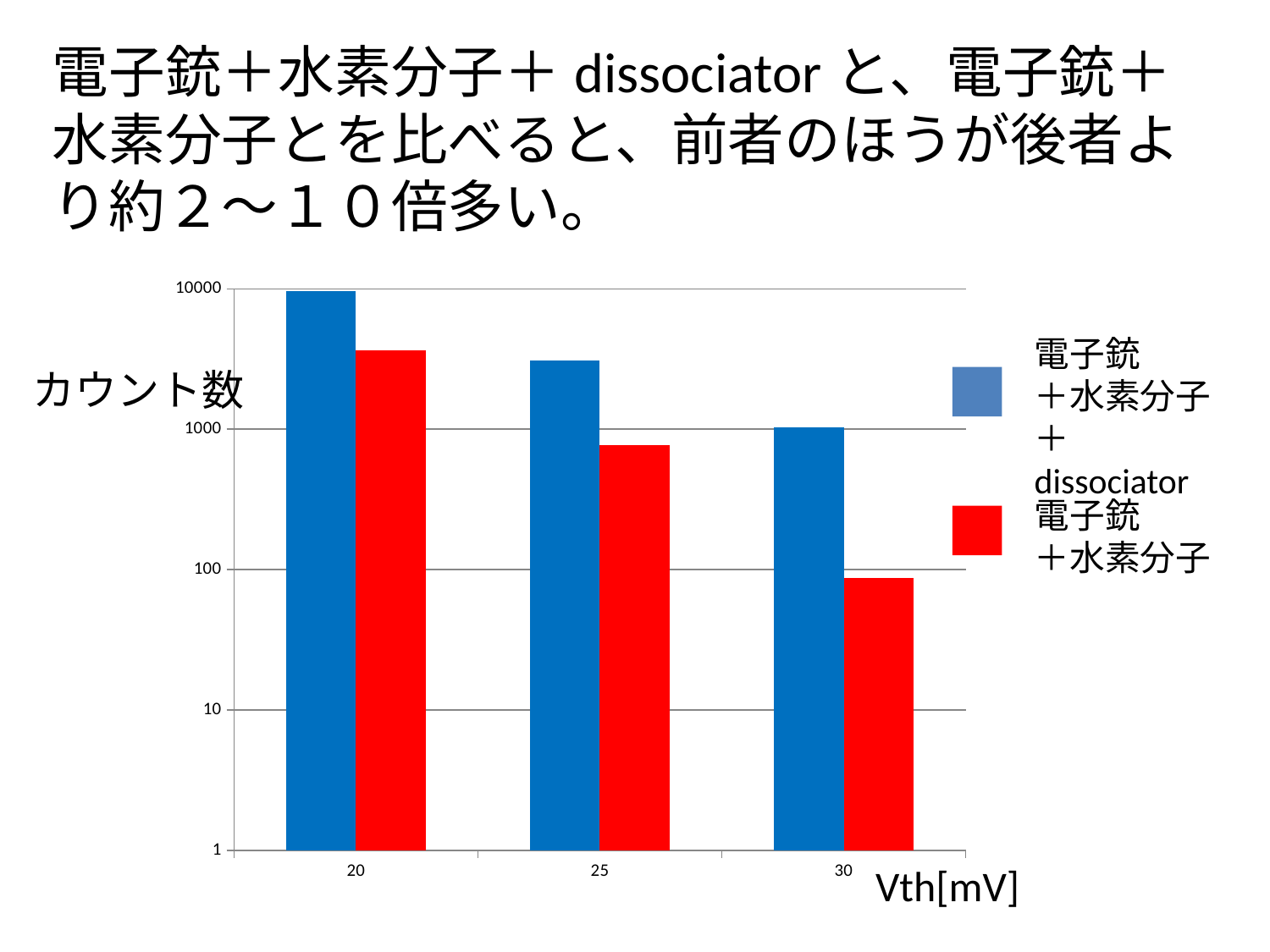

電子銃＋水素分子＋dissociatorと、電子銃＋水素分子とを比べると、前者のほうが後者より約２～１０倍多い。

### Chart

| Category | 電子銃水素分子dissociator | 電子銃水素分子 |
|---|---|---|
| 20 | 9573.0 | 3628.0 |
| 25 | 3089.0 | 769.0 |
| 30 | 1031.0 | 87.0 |
電子銃
＋水素分子
＋dissociator
カウント数

電子銃
＋水素分子

Vth[mV]